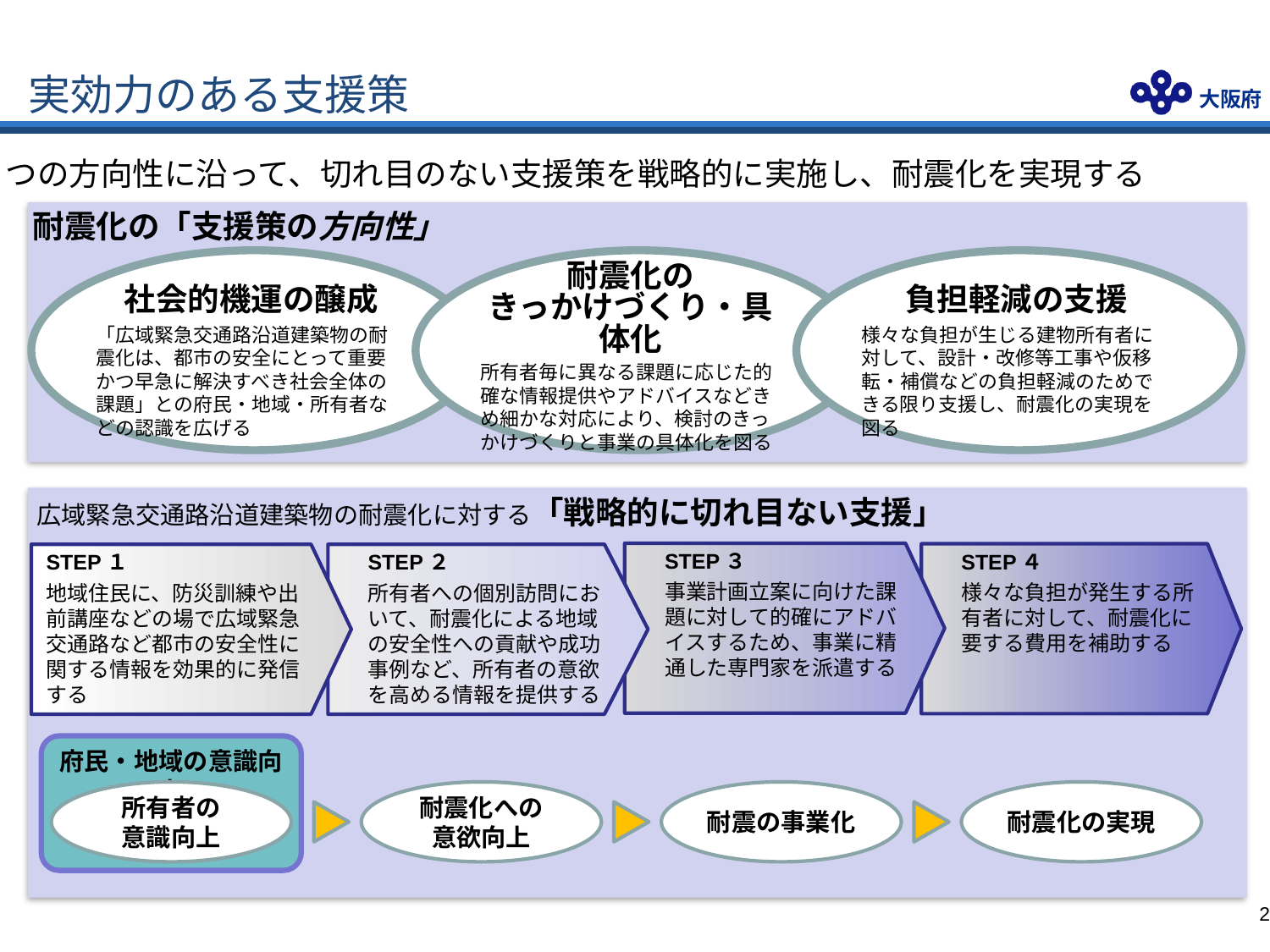

# 実効力のある支援策
３つの方向性に沿って、切れ目のない支援策を戦略的に実施し、耐震化を実現する
耐震化の「支援策の方向性」
耐震化の
きっかけづくり・具体化
所有者毎に異なる課題に応じた的確な情報提供やアドバイスなどきめ細かな対応により、検討のきっかけづくりと事業の具体化を図る
負担軽減の支援
様々な負担が生じる建物所有者に対して、設計・改修等工事や仮移転・補償などの負担軽減のためできる限り支援し、耐震化の実現を図る
社会的機運の醸成
「広域緊急交通路沿道建築物の耐震化は、都市の安全にとって重要かつ早急に解決すべき社会全体の課題」との府民・地域・所有者などの認識を広げる
広域緊急交通路沿道建築物の耐震化に対する「戦略的に切れ目ない支援」
STEP３
事業計画立案に向けた課題に対して的確にアドバイスするため、事業に精通した専門家を派遣する
STEP４
様々な負担が発生する所有者に対して、耐震化に要する費用を補助する
STEP２
所有者への個別訪問において、耐震化による地域の安全性への貢献や成功事例など、所有者の意欲を高める情報を提供する
STEP１
地域住民に、防災訓練や出前講座などの場で広域緊急交通路など都市の安全性に関する情報を効果的に発信する
府民・地域の意識向上
所有者の
意識向上
耐震化への
意欲向上
耐震の事業化
耐震化の実現

2